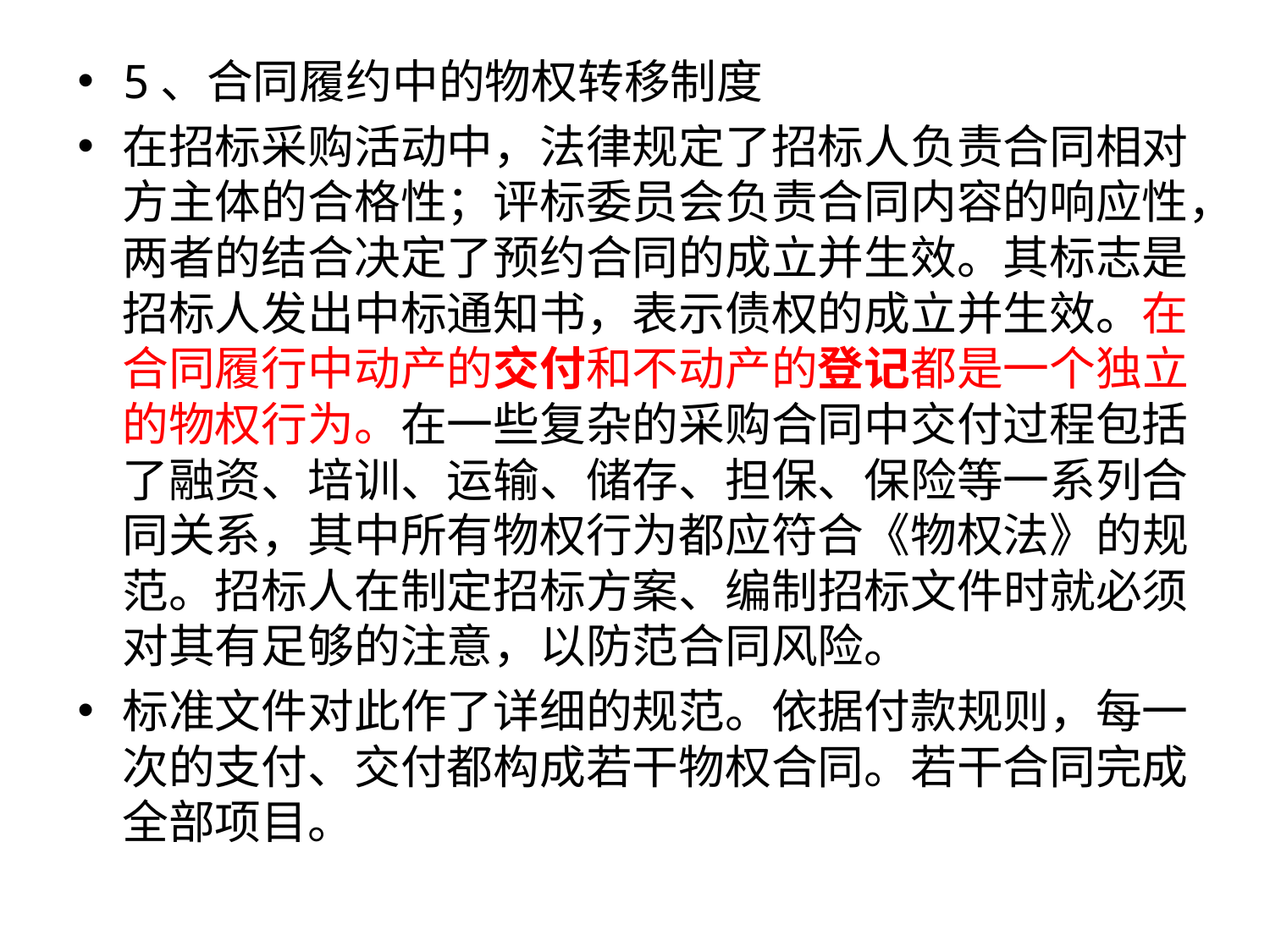

5、合同履约中的物权转移制度
在招标采购活动中，法律规定了招标人负责合同相对方主体的合格性；评标委员会负责合同内容的响应性，两者的结合决定了预约合同的成立并生效。其标志是招标人发出中标通知书，表示债权的成立并生效。在合同履行中动产的交付和不动产的登记都是一个独立的物权行为。在一些复杂的采购合同中交付过程包括了融资、培训、运输、储存、担保、保险等一系列合同关系，其中所有物权行为都应符合《物权法》的规范。招标人在制定招标方案、编制招标文件时就必须对其有足够的注意，以防范合同风险。
标准文件对此作了详细的规范。依据付款规则，每一次的支付、交付都构成若干物权合同。若干合同完成全部项目。